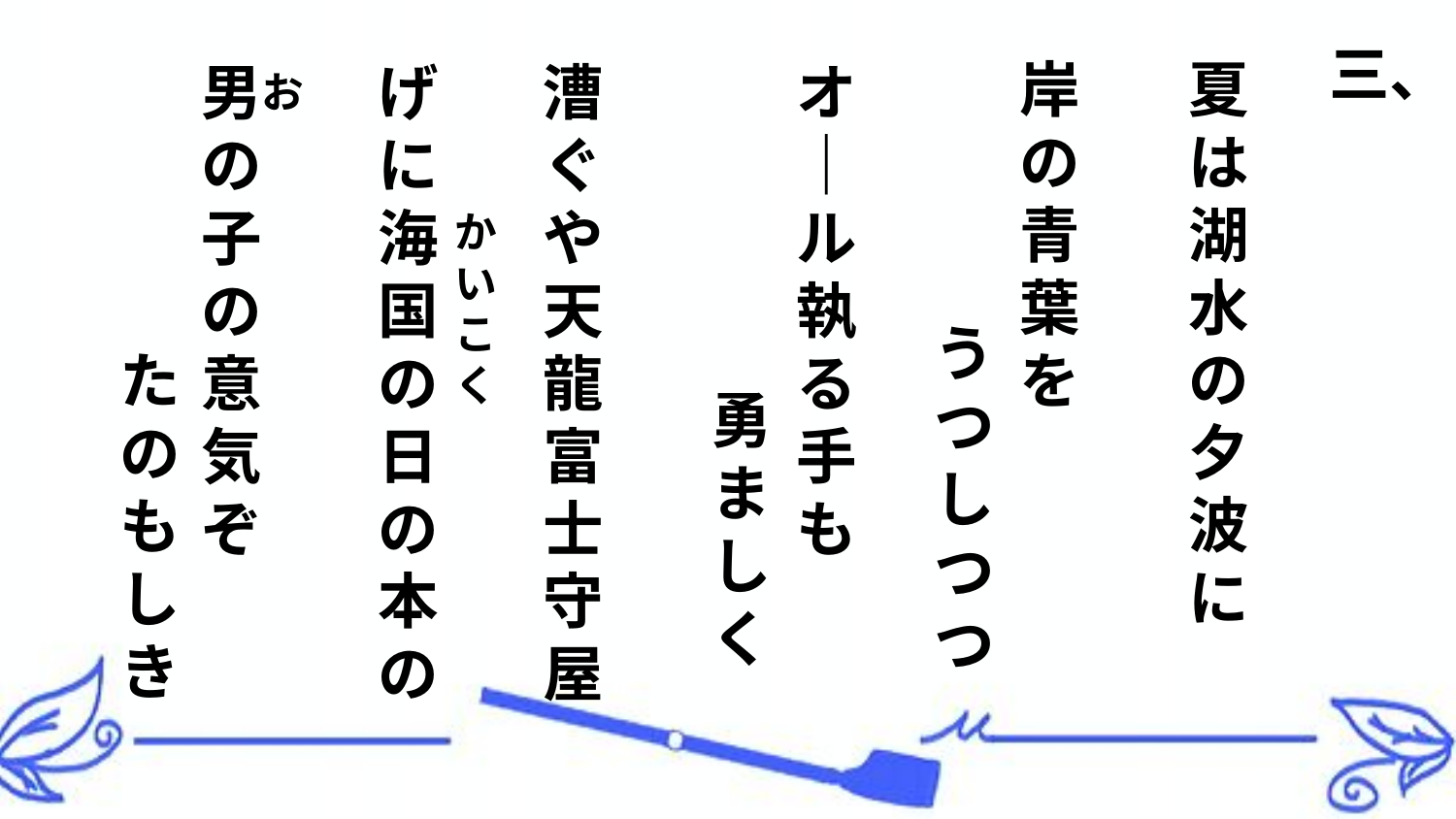

三、
岸の青葉を
夏は湖水の夕波に
男の子の意気ぞ
げに海国の日の本の
オ｜ル
執る手も
漕ぐや天龍富士守屋
お

かいこく
うつしつつ
たのもしき
勇ましく